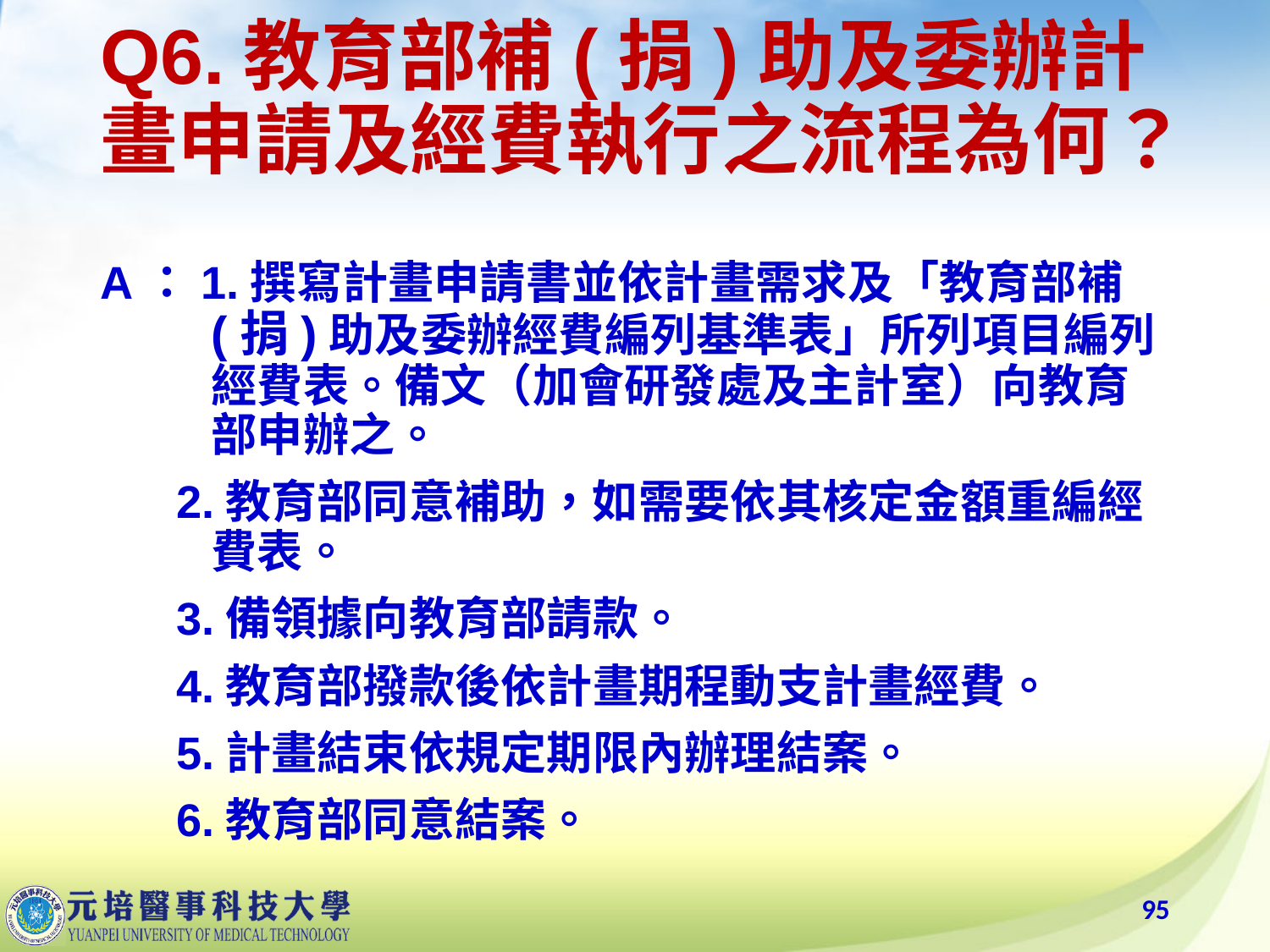

# Q6.教育部補(捐)助及委辦計畫申請及經費執行之流程為何？
A：1.撰寫計畫申請書並依計畫需求及「教育部補(捐)助及委辦經費編列基準表」所列項目編列經費表。備文（加會研發處及主計室）向教育部申辦之。
      2.教育部同意補助，如需要依其核定金額重編經費表。
      3.備領據向教育部請款。
      4.教育部撥款後依計畫期程動支計畫經費。
      5.計畫結束依規定期限內辦理結案。
      6.教育部同意結案。

95